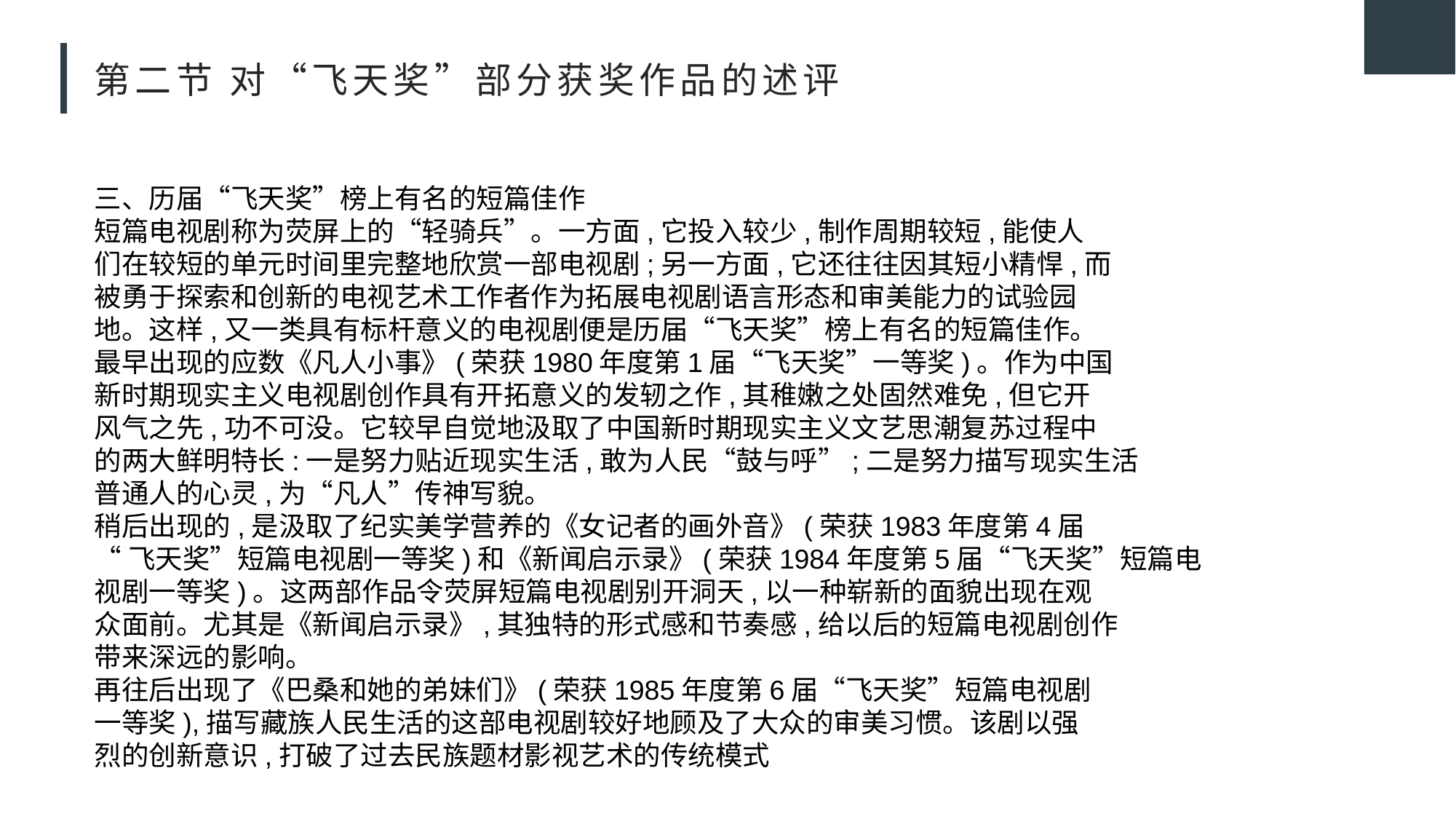

# 第二节 对“飞天奖”部分获奖作品的述评
三、历届“飞天奖”榜上有名的短篇佳作
短篇电视剧称为荧屏上的“轻骑兵”。一方面,它投入较少,制作周期较短,能使人
们在较短的单元时间里完整地欣赏一部电视剧;另一方面,它还往往因其短小精悍,而
被勇于探索和创新的电视艺术工作者作为拓展电视剧语言形态和审美能力的试验园
地。这样,又一类具有标杆意义的电视剧便是历届“飞天奖”榜上有名的短篇佳作。
最早出现的应数《凡人小事》(荣获1980年度第1届“飞天奖”一等奖)。作为中国
新时期现实主义电视剧创作具有开拓意义的发轫之作,其稚嫩之处固然难免,但它开
风气之先,功不可没。它较早自觉地汲取了中国新时期现实主义文艺思潮复苏过程中
的两大鲜明特长:一是努力贴近现实生活,敢为人民“鼓与呼”;二是努力描写现实生活
普通人的心灵,为“凡人”传神写貌。
稍后出现的,是汲取了纪实美学营养的《女记者的画外音》(荣获1983年度第4届
“飞天奖”短篇电视剧一等奖)和《新闻启示录》(荣获1984年度第5届“飞天奖”短篇电
视剧一等奖)。这两部作品令荧屏短篇电视剧别开洞天,以一种崭新的面貌出现在观
众面前。尤其是《新闻启示录》,其独特的形式感和节奏感,给以后的短篇电视剧创作
带来深远的影响。
再往后出现了《巴桑和她的弟妹们》(荣获1985年度第6届“飞天奖”短篇电视剧
一等奖),描写藏族人民生活的这部电视剧较好地顾及了大众的审美习惯。该剧以强
烈的创新意识,打破了过去民族题材影视艺术的传统模式